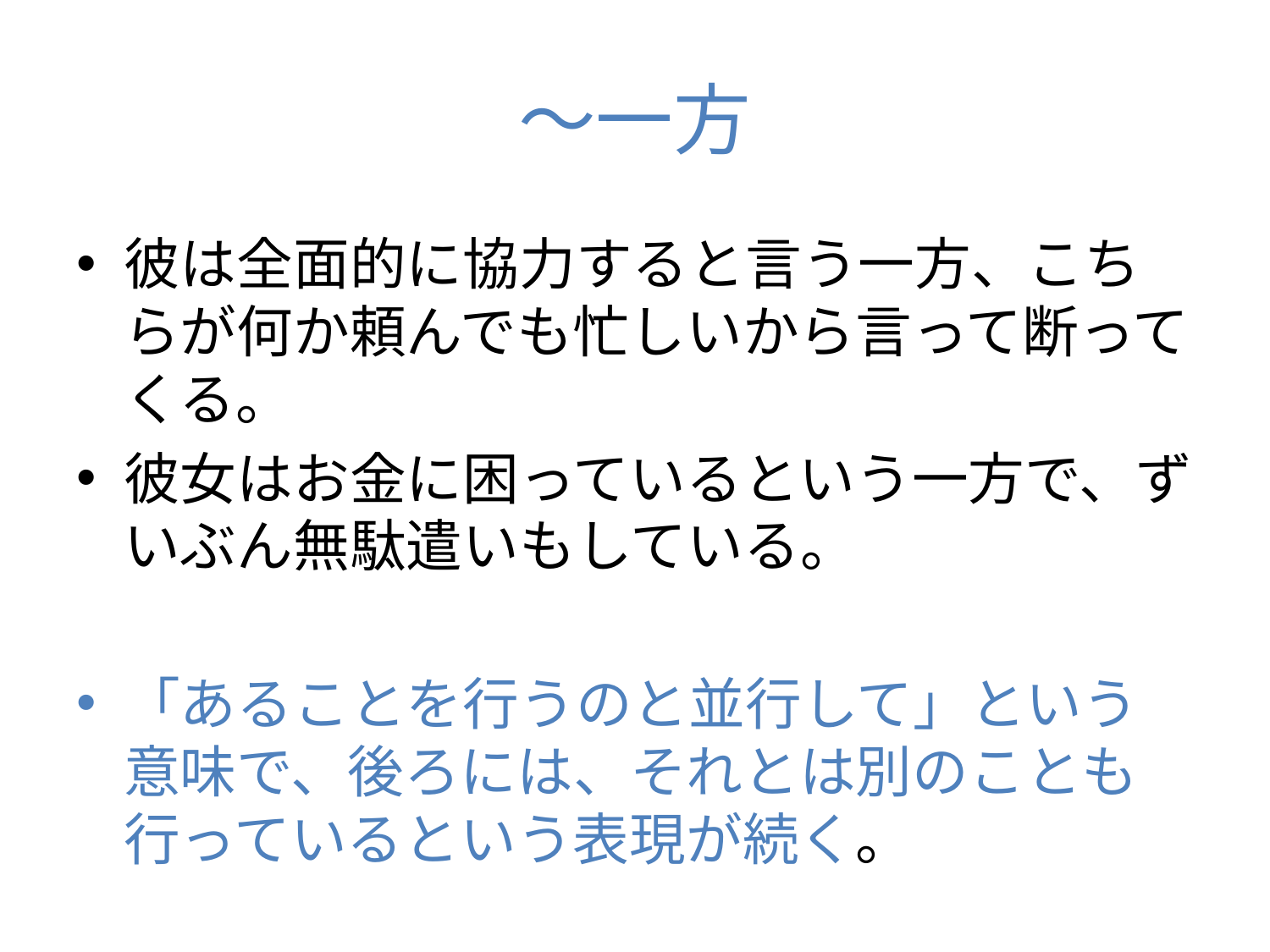

# ～一方
彼は全面的に協力すると言う一方、こちらが何か頼んでも忙しいから言って断ってくる。
彼女はお金に困っているという一方で、ずいぶん無駄遣いもしている。

「あることを行うのと並行して」という意味で、後ろには、それとは別のことも行っているという表現が続く。